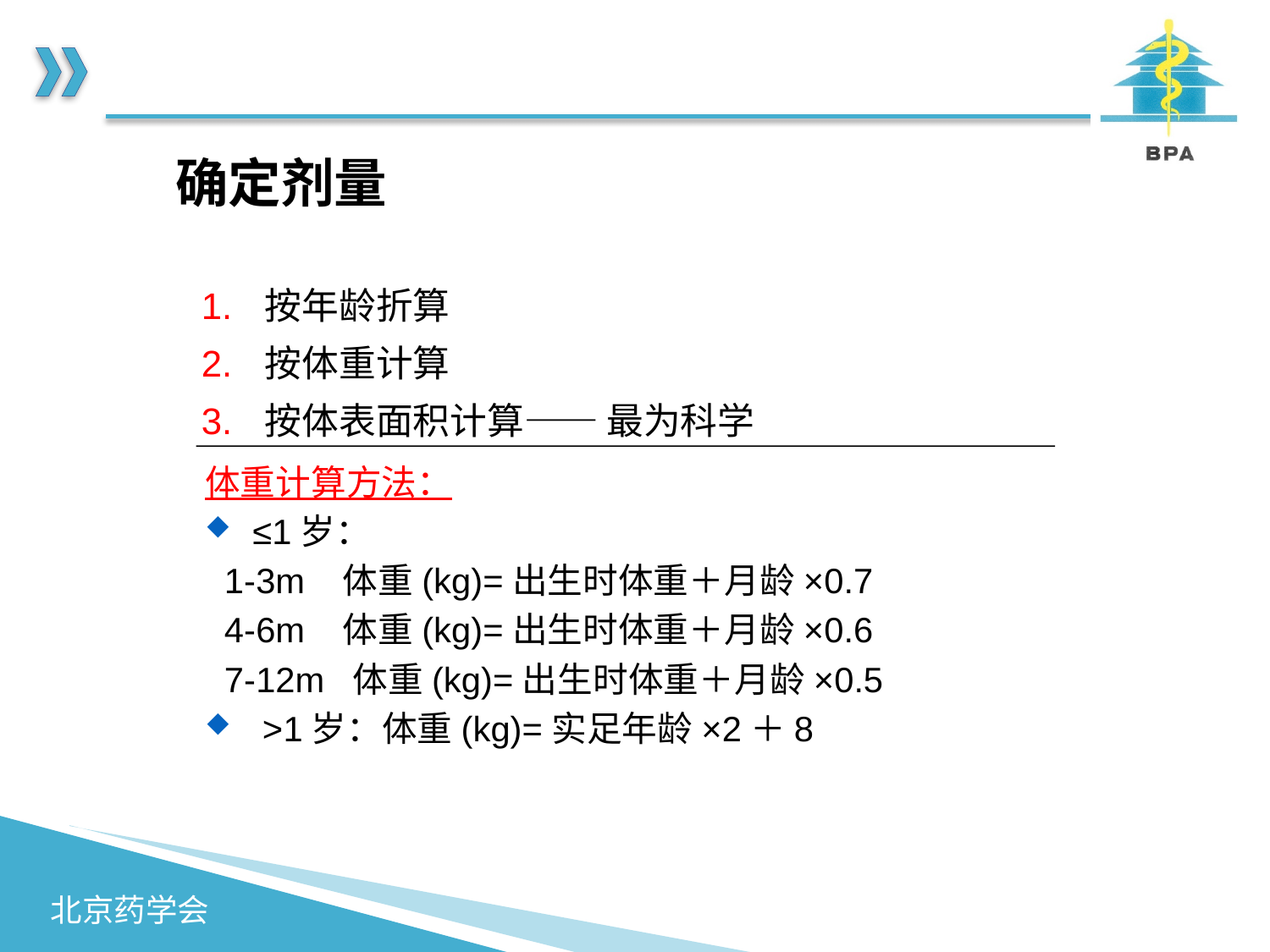

# 确定剂量
按年龄折算
按体重计算
按体表面积计算—— 最为科学

体重计算方法：
≤1岁：
  1-3m   体重(kg)=出生时体重＋月龄×0.7
  4-6m   体重(kg)=出生时体重＋月龄×0.6
  7-12m  体重(kg)=出生时体重＋月龄×0.5
 >1岁：体重(kg)=实足年龄×2＋8